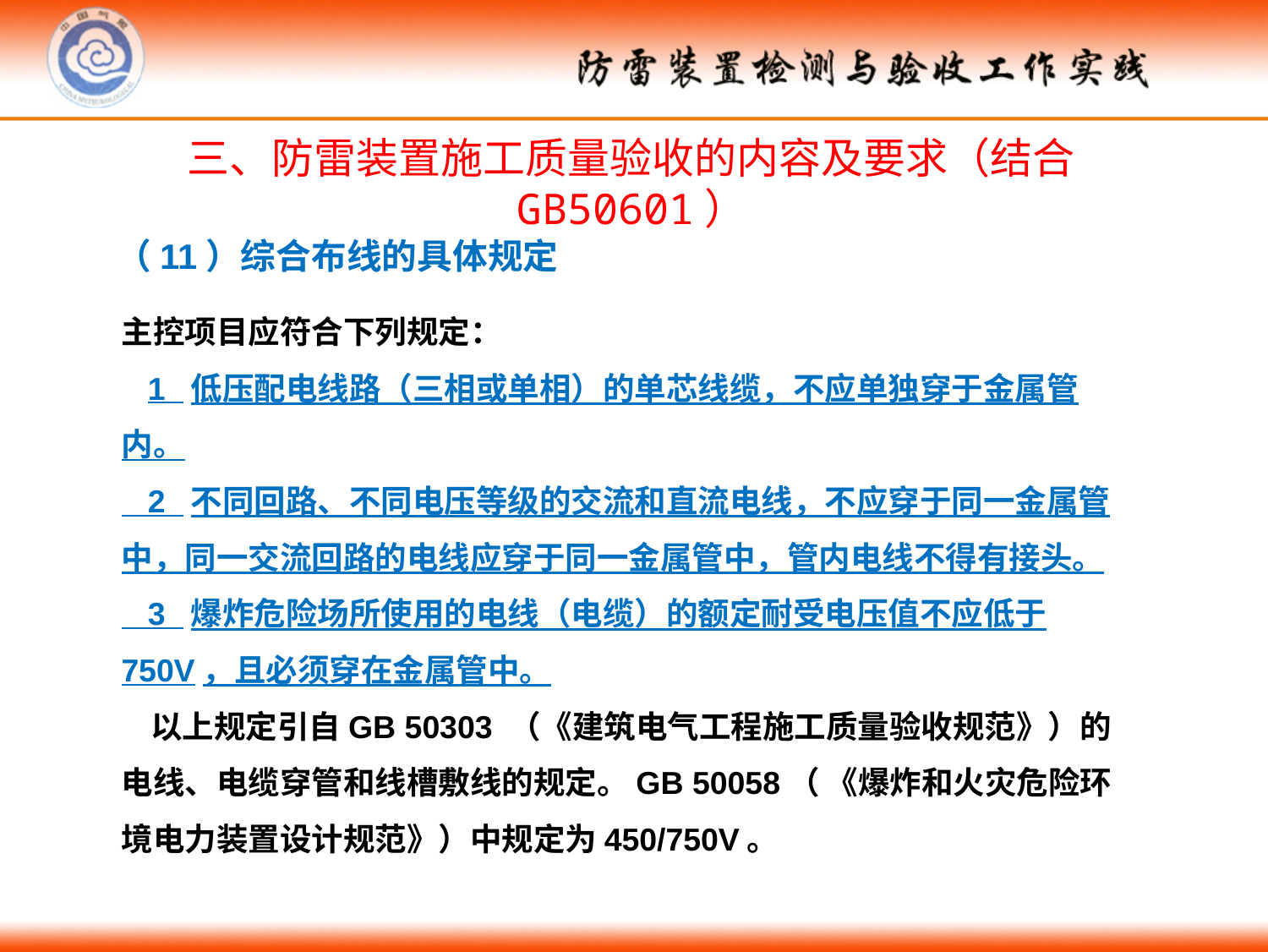

三、防雷装置施工质量验收的内容及要求（结合GB50601）
（11）综合布线的具体规定
主控项目应符合下列规定：
   1  低压配电线路（三相或单相）的单芯线缆，不应单独穿于金属管内。
   2  不同回路、不同电压等级的交流和直流电线，不应穿于同一金属管中，同一交流回路的电线应穿于同一金属管中，管内电线不得有接头。
   3  爆炸危险场所使用的电线（电缆）的额定耐受电压值不应低于750V，且必须穿在金属管中。
   以上规定引自GB 50303 （《建筑电气工程施工质量验收规范》）的电线、电缆穿管和线槽敷线的规定。GB 50058（ 《爆炸和火灾危险环境电力装置设计规范》）中规定为450/750V。